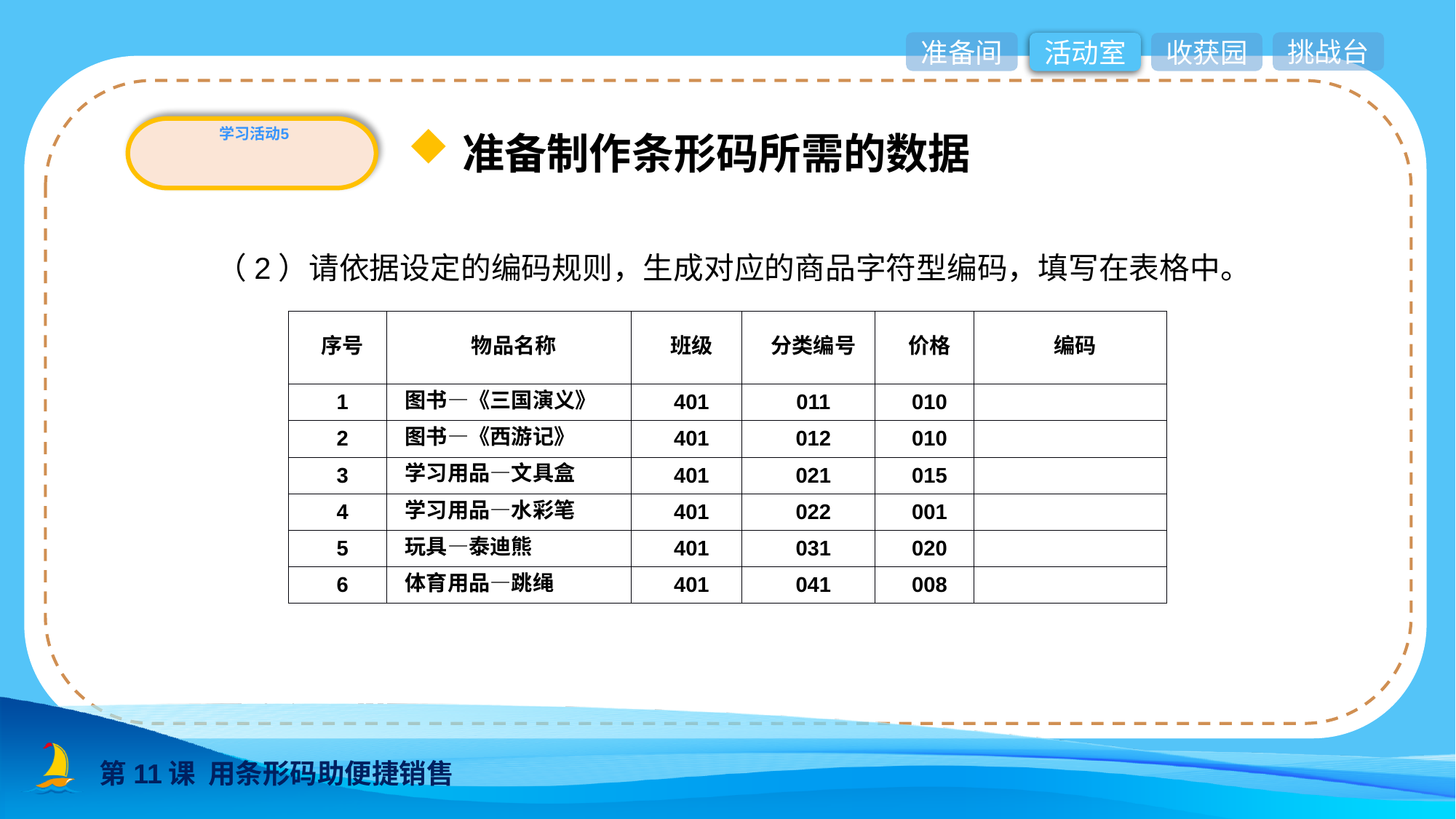

准备间
挑战台
活动室
收获园

学习活动5
准备制作条形码所需的数据

（2）请依据设定的编码规则，生成对应的商品字符型编码，填写在表格中。
| 序号 | 物品名称 | 班级 | 分类编号 | 价格 | 编码 |
| --- | --- | --- | --- | --- | --- |
| 1 | 图书—《三国演义》 | 401 | 011 | 010 |  |
| 2 | 图书—《西游记》 | 401 | 012 | 010 |  |
| 3 | 学习用品—文具盒 | 401 | 021 | 015 |  |
| 4 | 学习用品—水彩笔 | 401 | 022 | 001 |  |
| 5 | 玩具—泰迪熊 | 401 | 031 | 020 |  |
| 6 | 体育用品—跳绳 | 401 | 041 | 008 |  |